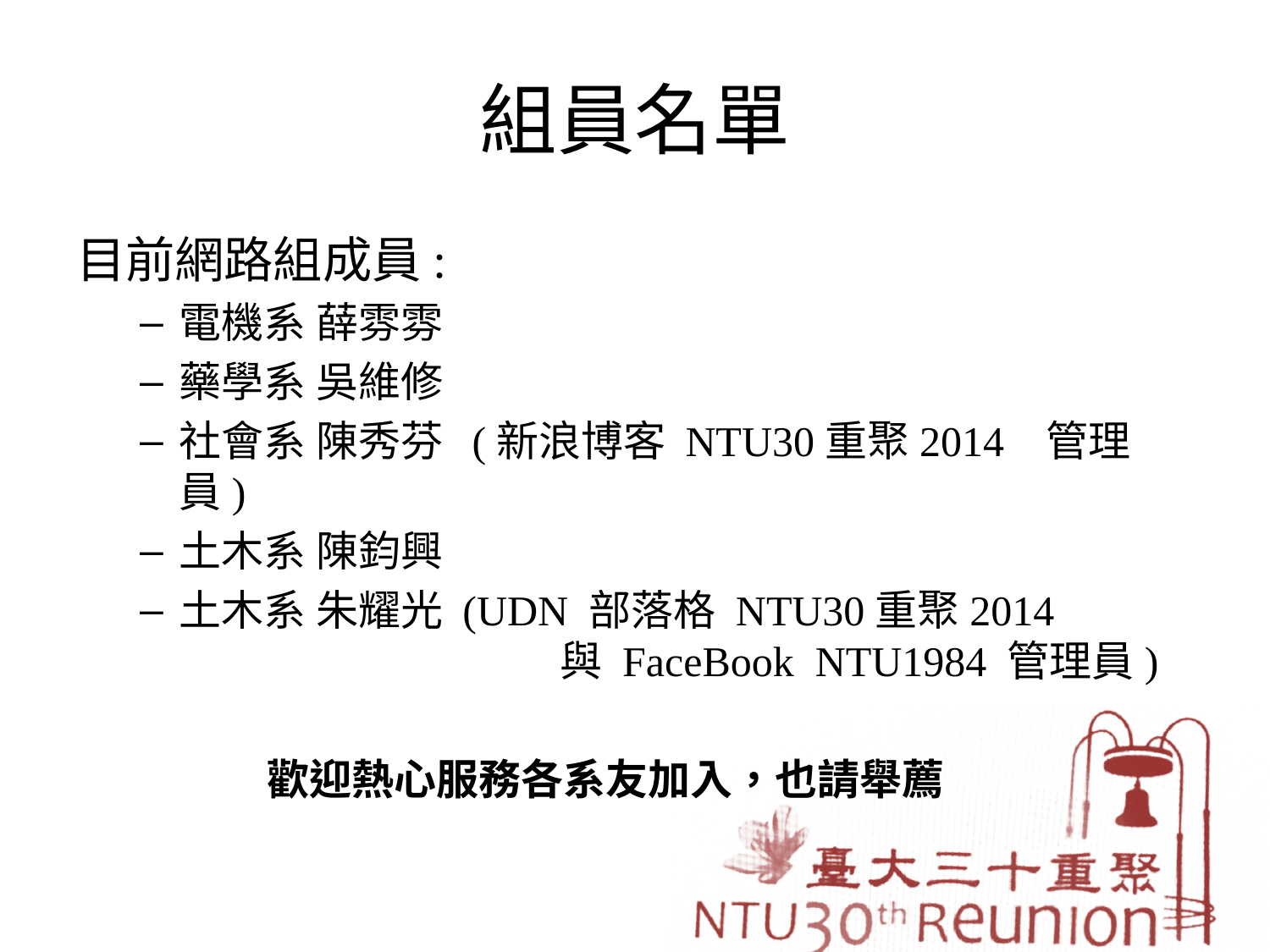

# 組員名單
目前網路組成員:
電機系 薛雰雰
藥學系 吳維修
社會系 陳秀芬  (新浪博客 NTU30重聚2014   管理員)
土木系 陳鈞興
土木系 朱耀光 (UDN 部落格 NTU30重聚2014            			與 FaceBook  NTU1984 管理員)

	歡迎熱心服務各系友加入，也請舉薦